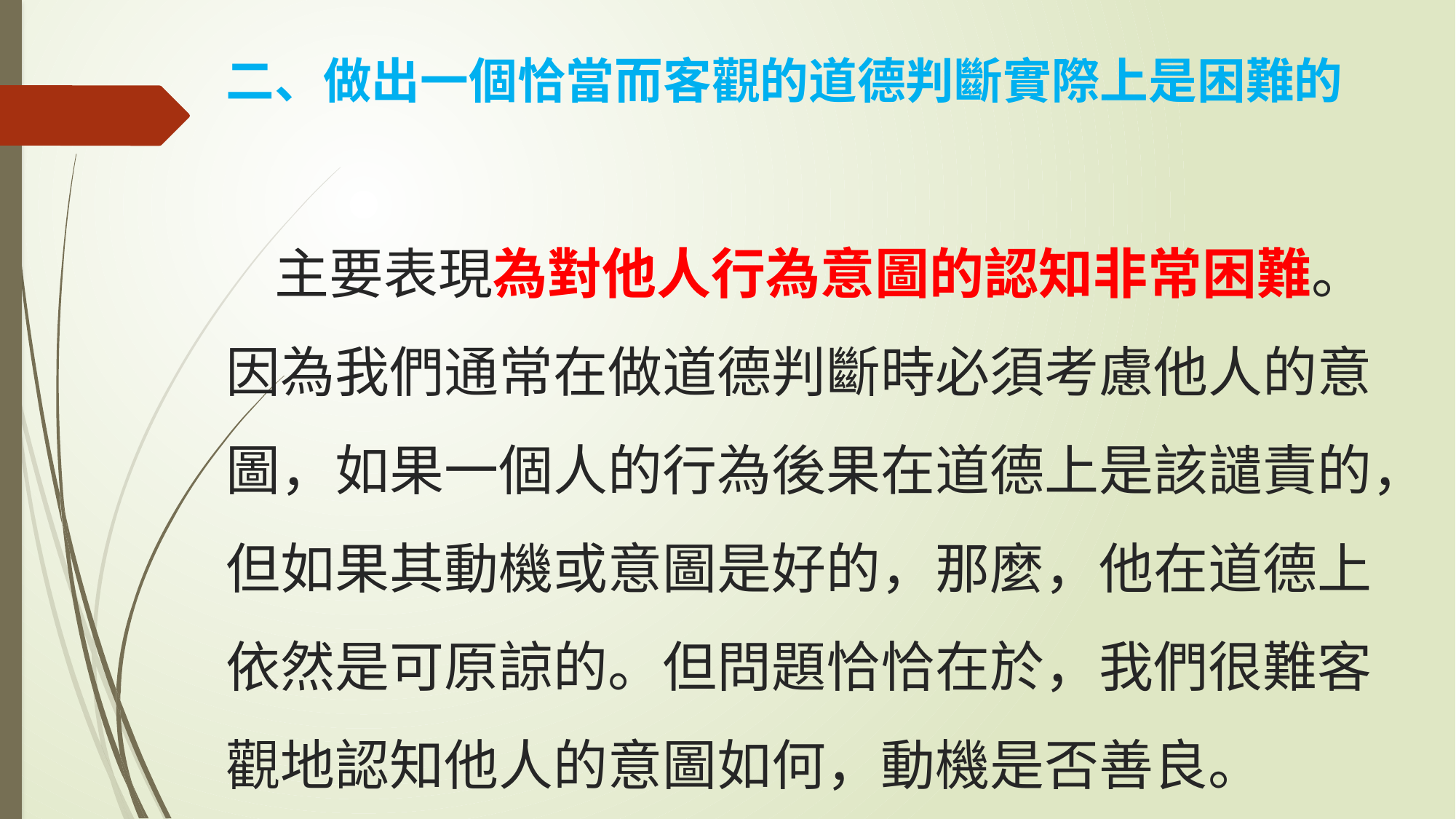

# 二、做出一個恰當而客觀的道德判斷實際上是困難的   主要表現為對他人行為意圖的認知非常困難。因為我們通常在做道德判斷時必須考慮他人的意圖，如果一個人的行為後果在道德上是該譴責的，但如果其動機或意圖是好的，那麼，他在道德上依然是可原諒的。但問題恰恰在於，我們很難客觀地認知他人的意圖如何，動機是否善良。